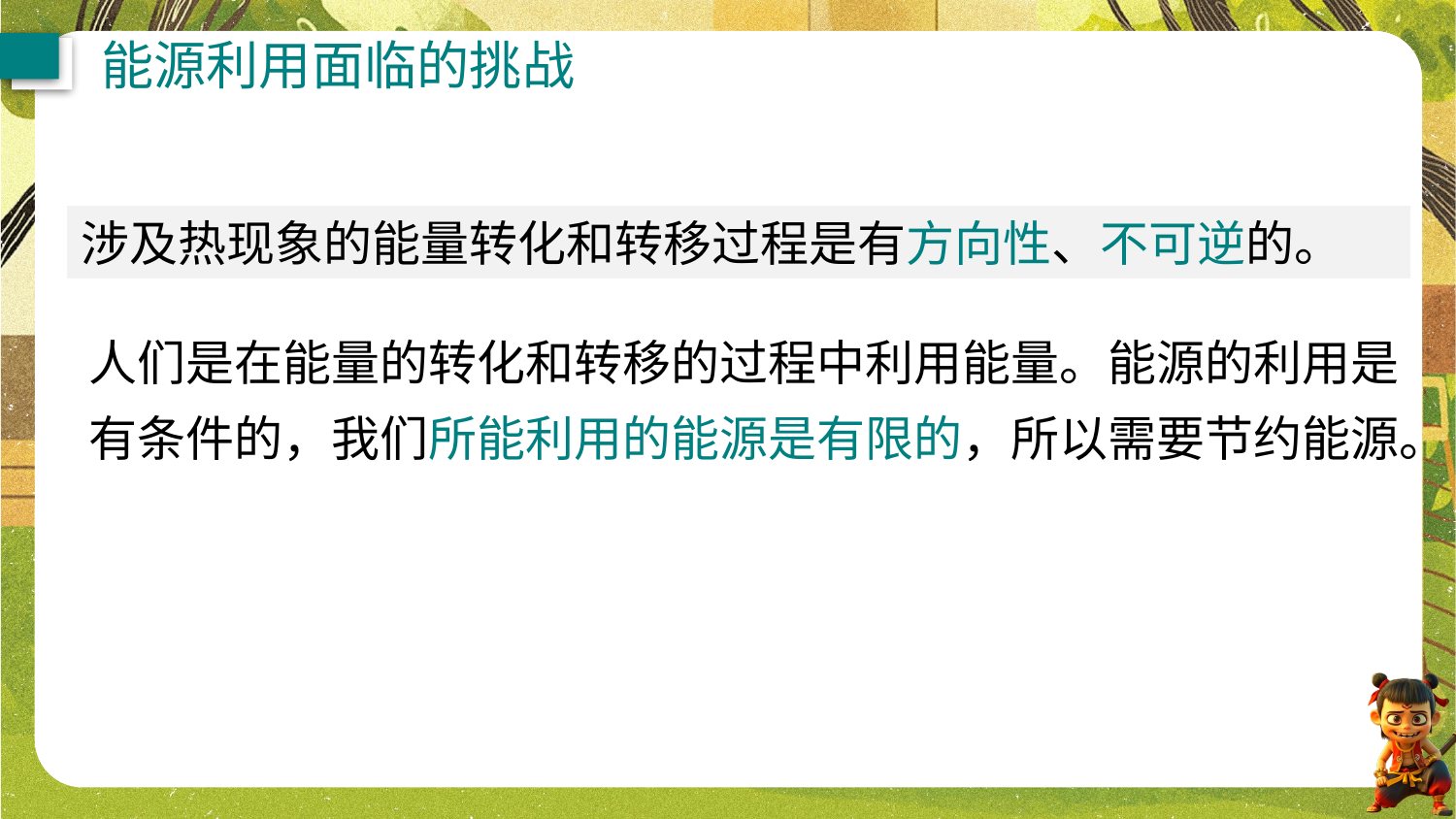

能源利用面临的挑战

涉及热现象的能量转化和转移过程是有方向性、不可逆的。
人们是在能量的转化和转移的过程中利用能量。能源的利用是有条件的，我们所能利用的能源是有限的，所以需要节约能源。